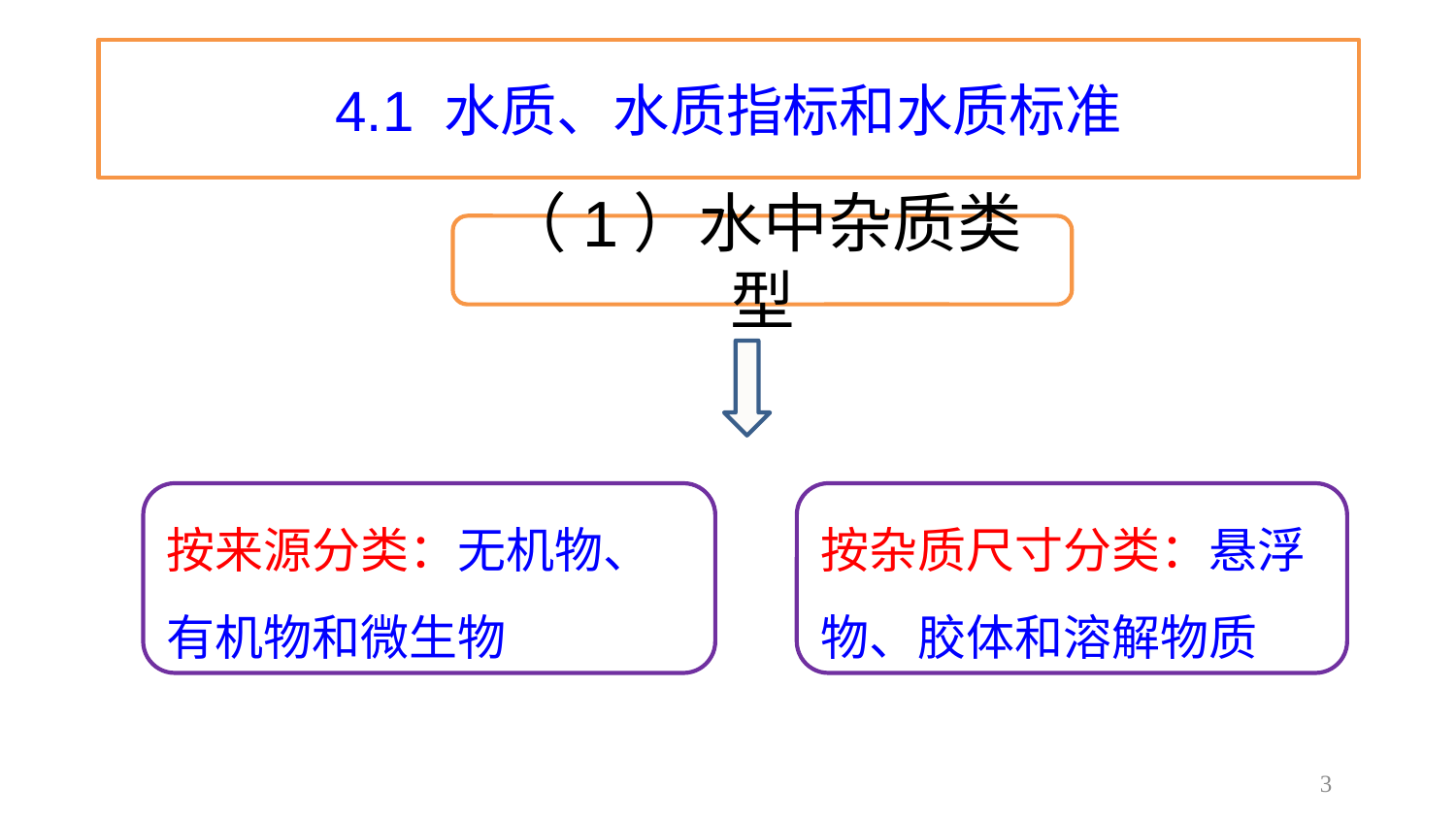

# 4.1 水质、水质指标和水质标准
（1）水中杂质类型

按来源分类：无机物、有机物和微生物
按杂质尺寸分类：悬浮物、胶体和溶解物质
3